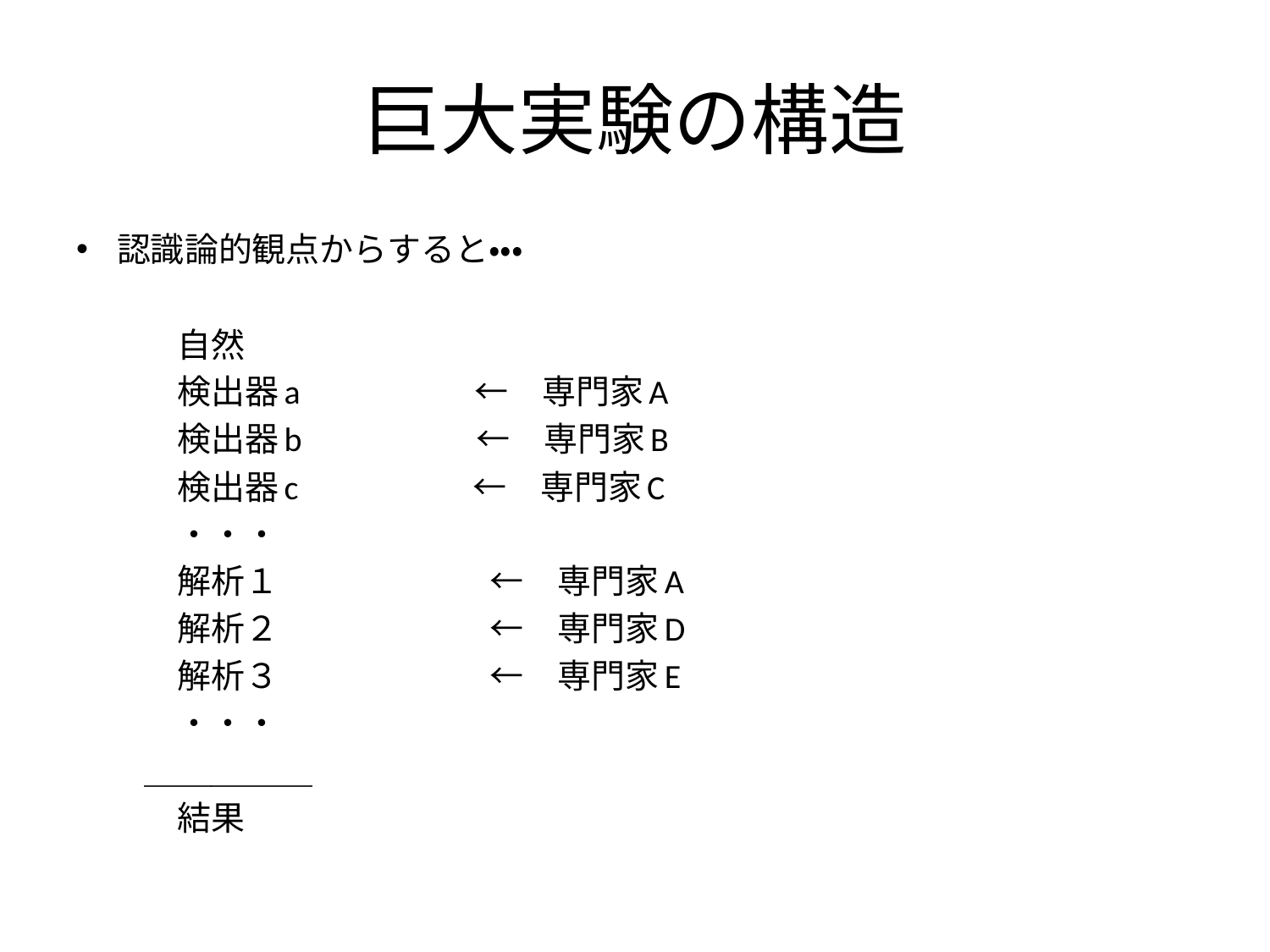

# 巨大実験の構造
認識論的観点からすると・・・

　　　自然
　　　検出器a　　　　　←　専門家A
　　　検出器b　　　　　←　専門家B
　　　検出器c　　　　　←　専門家C
　　　・・・
　　　解析１　　　　　　 ←　専門家A
　　　解析２　　　　　　 ←　専門家D
　　　解析３　　　　　　 ←　専門家E
　　　・・・
　　＿＿＿＿＿
　　　結果